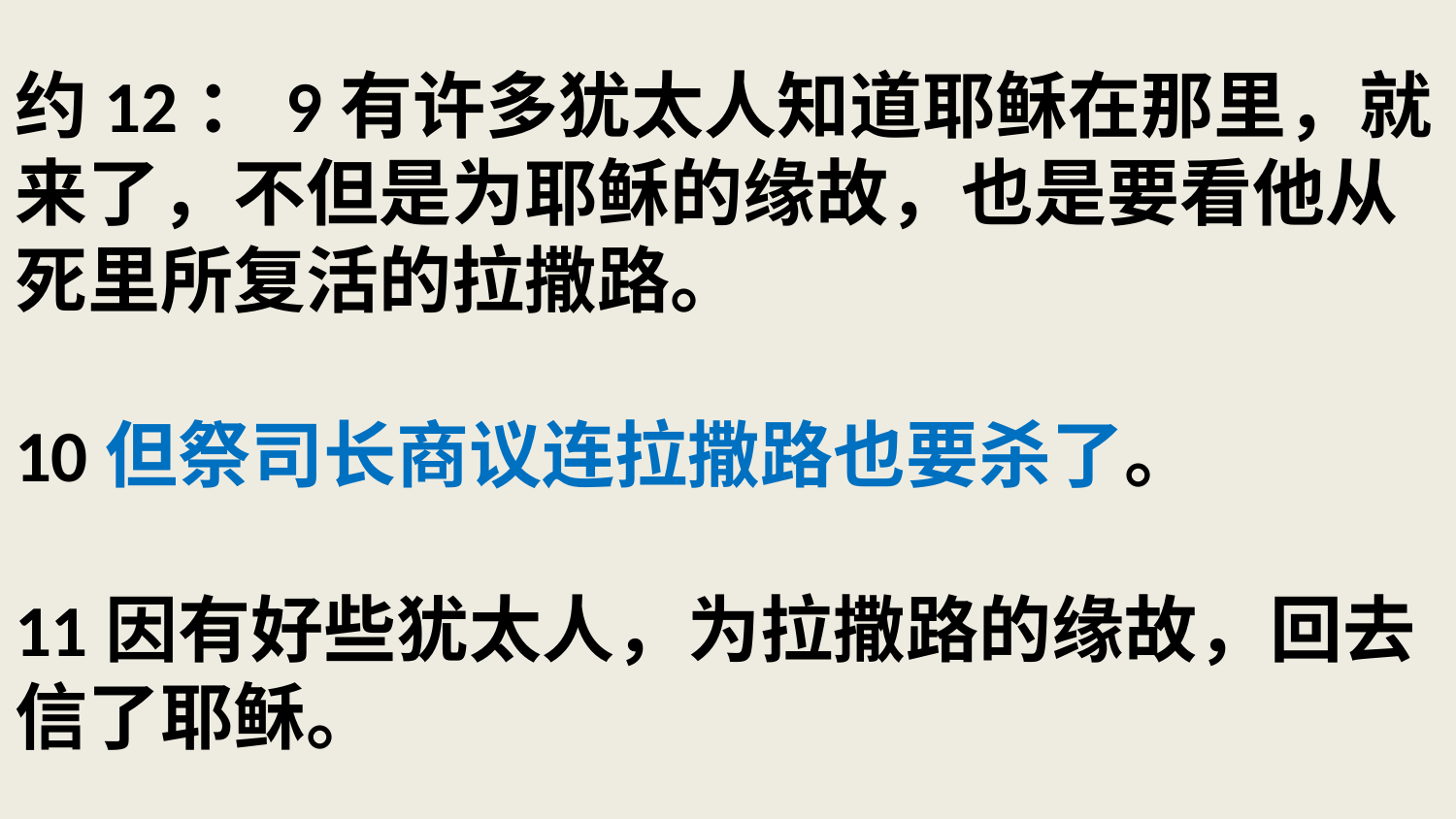

# 约12：9有许多犹太人知道耶稣在那里，就来了，不但是为耶稣的缘故，也是要看他从死里所复活的拉撒路。 10但祭司长商议连拉撒路也要杀了。 11因有好些犹太人，为拉撒路的缘故，回去信了耶稣。